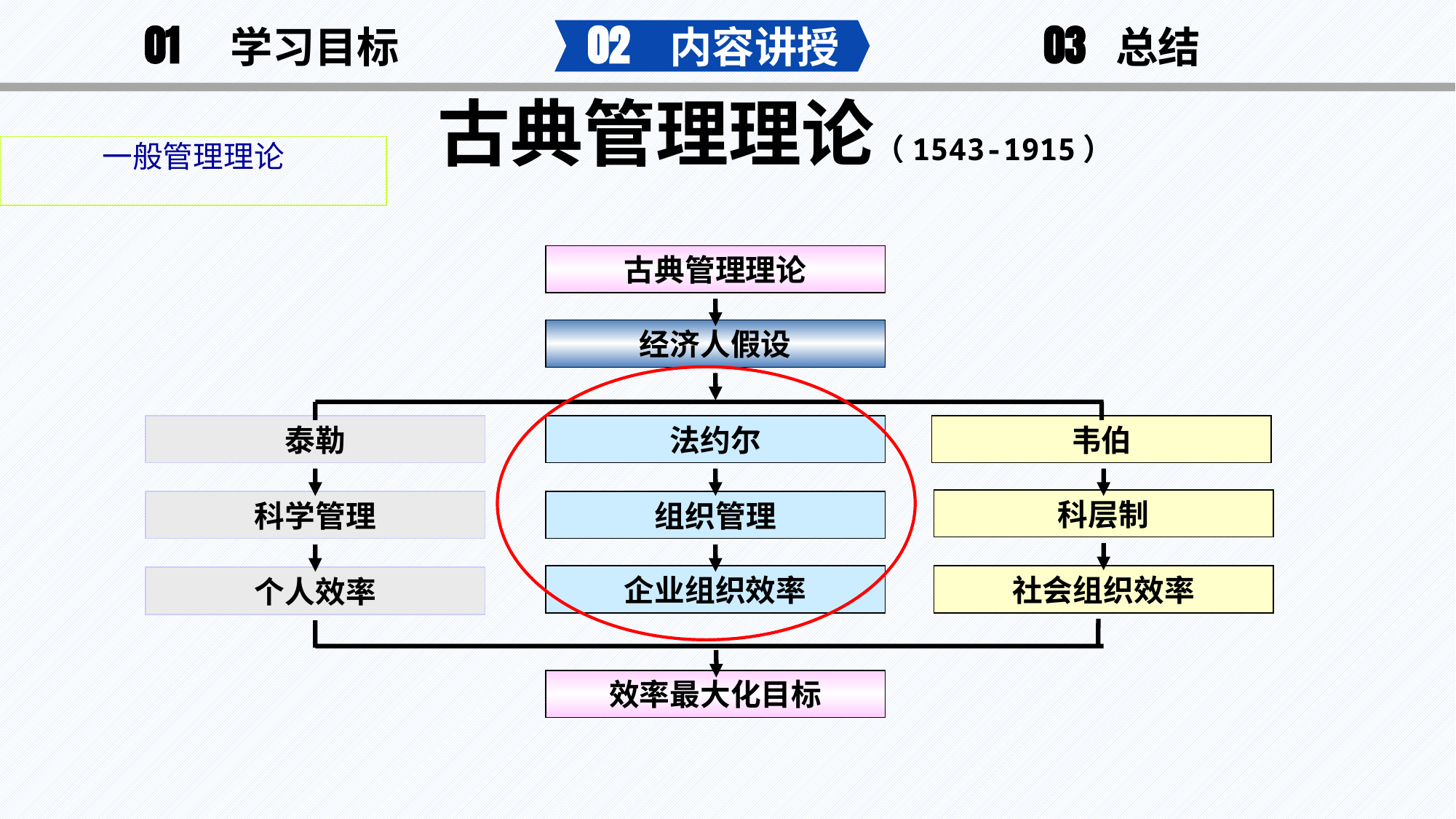

02   内容讲授
03  总结
01    学习目标

# 古典管理理论（1543-1915）
一般管理理论
古典管理理论

经济人假设

泰勒
法约尔
韦伯

科层制
科学管理
组织管理

企业组织效率
社会组织效率
个人效率

效率最大化目标